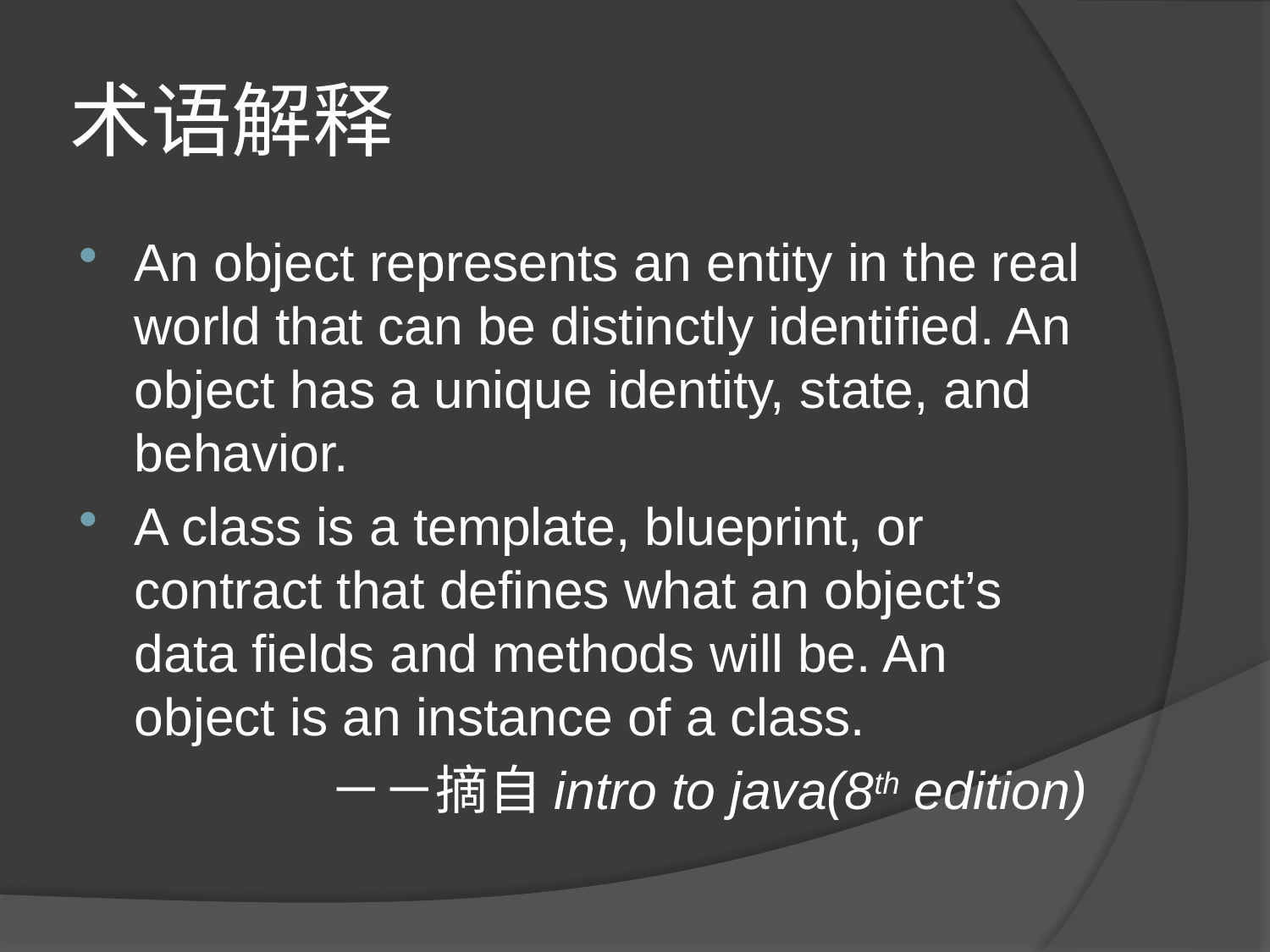

# 术语解释
An object represents an entity in the real world that can be distinctly identified. An object has a unique identity, state, and behavior.
A class is a template, blueprint, or contract that defines what an object’s data fields and methods will be. An object is an instance of a class.
－－摘自intro to java(8th edition)